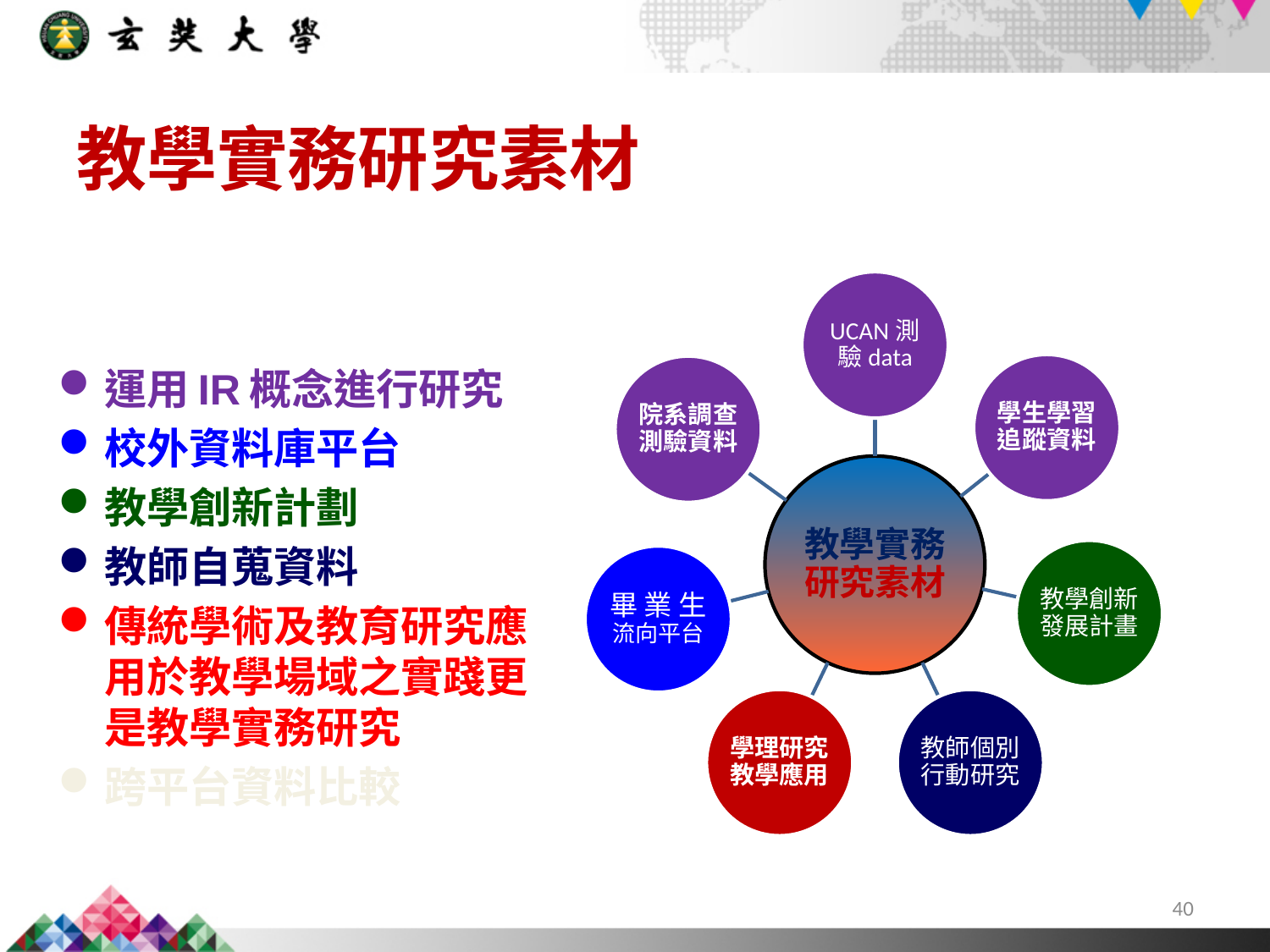

教學實務研究素材
教學實務研究素材

UCAN測驗data

學生學習追蹤資料

教學創新發展計畫

教師個別行動研究

學理研究教學應用

院系調查測驗資料

畢 業 生 流向平台
運用IR概念進行研究
校外資料庫平台
教學創新計劃
教師自蒐資料
傳統學術及教育研究應用於教學場域之實踐更是教學實務研究
跨平台資料比較

40